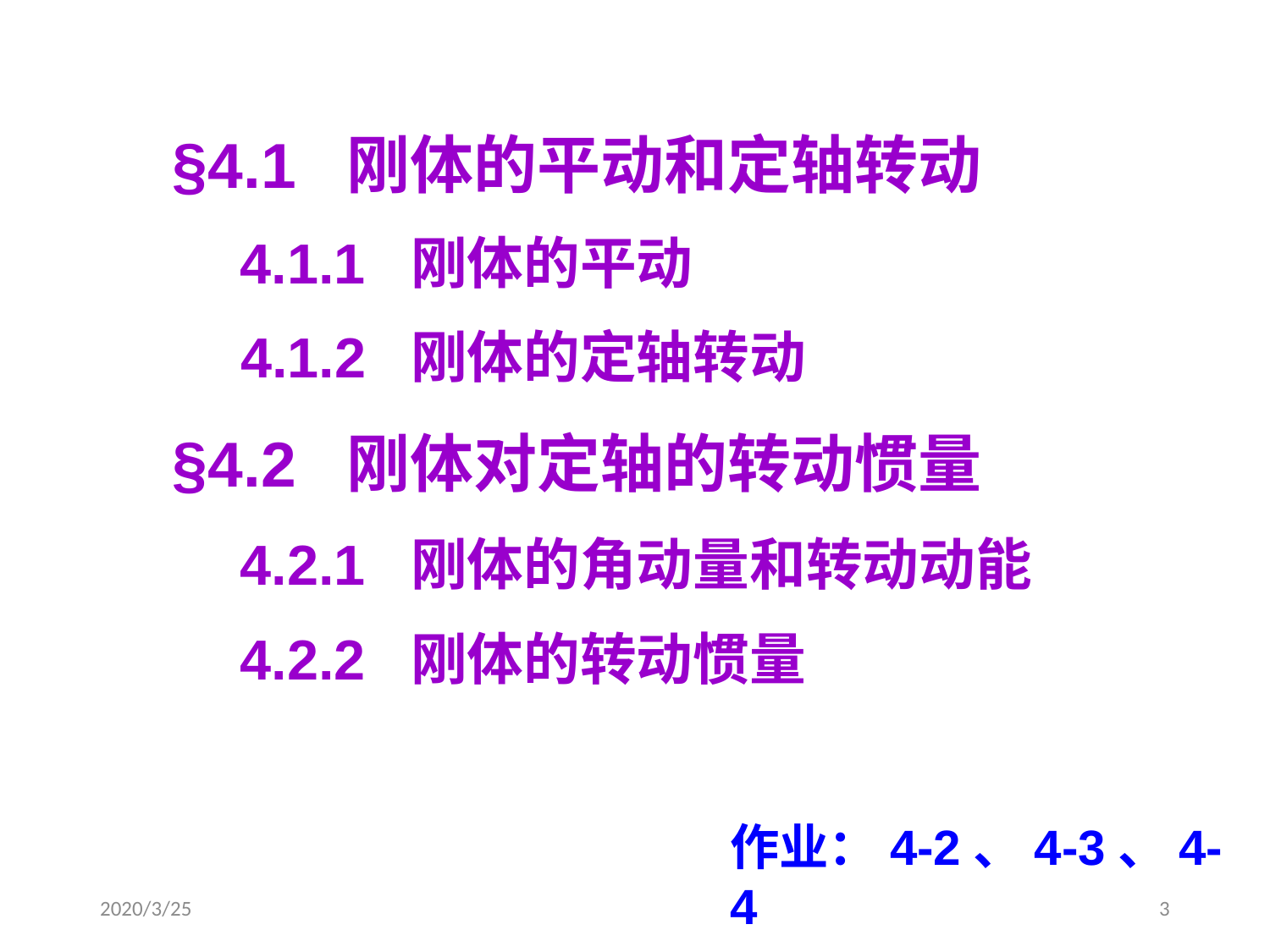

§4.1  刚体的平动和定轴转动
4.1.1  刚体的平动
4.1.2  刚体的定轴转动
§4.2  刚体对定轴的转动惯量
4.2.1  刚体的角动量和转动动能
4.2.2  刚体的转动惯量
作业：4-2、4-3、4-4
2020/3/25
3